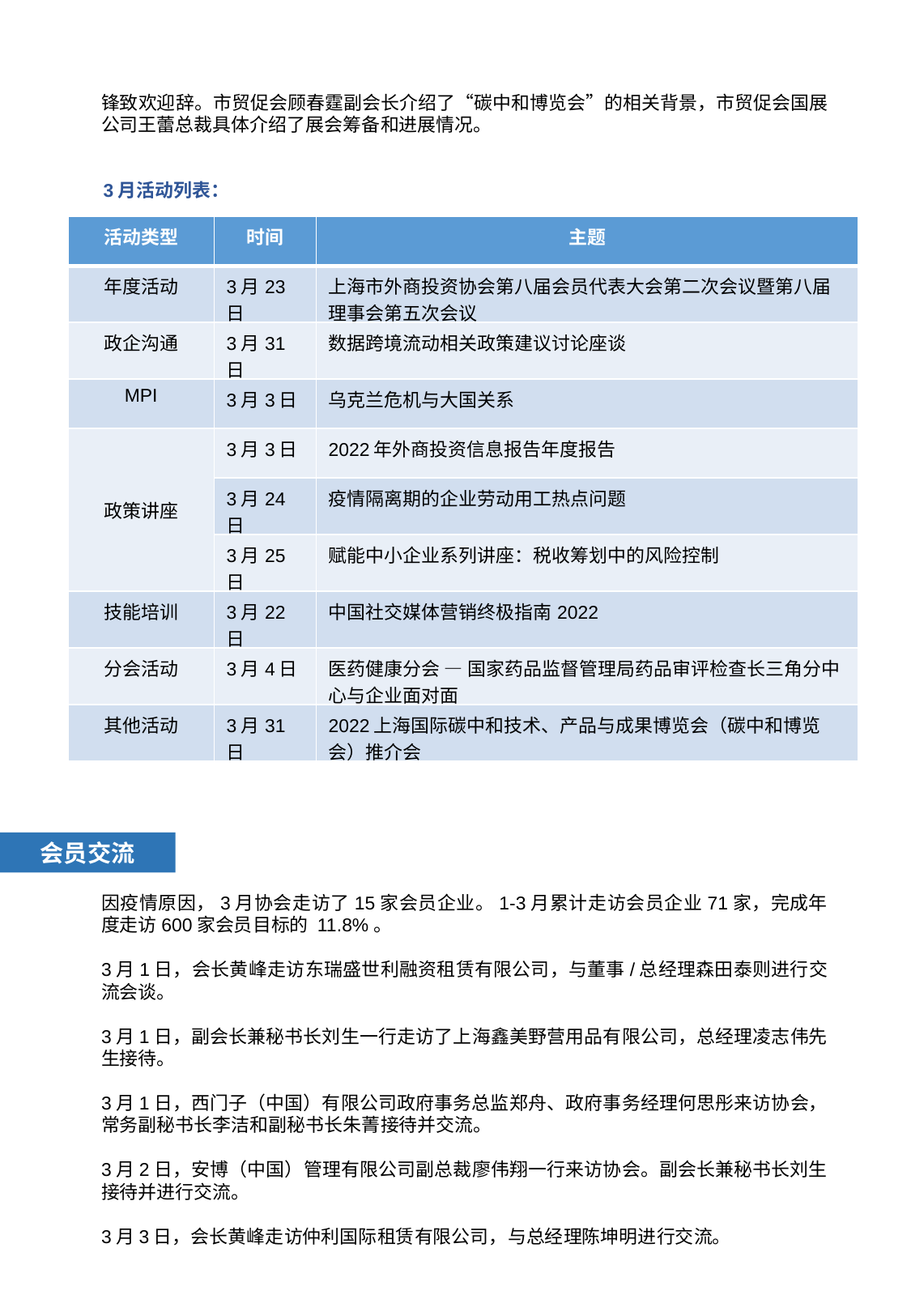

锋致欢迎辞。市贸促会顾春霆副会长介绍了“碳中和博览会”的相关背景，市贸促会国展公司王蕾总裁具体介绍了展会筹备和进展情况。
3月活动列表：

| 活动类型 | 时间 | 主题 |
| --- | --- | --- |
| 年度活动 | 3月23日 | 上海市外商投资协会第八届会员代表大会第二次会议暨第八届理事会第五次会议 |
| 政企沟通 | 3月31日 | 数据跨境流动相关政策建议讨论座谈 |
| MPI | 3月3日 | 乌克兰危机与大国关系 |
| 政策讲座 | 3月3日 | 2022年外商投资信息报告年度报告 |
|  | 3月24日 | 疫情隔离期的企业劳动用工热点问题 |
|  | 3月25日 | 赋能中小企业系列讲座：税收筹划中的风险控制 |
| 技能培训 | 3月22日 | 中国社交媒体营销终极指南2022 |
| 分会活动 | 3月4日 | 医药健康分会 — 国家药品监督管理局药品审评检查长三角分中心与企业面对面 |
| 其他活动 | 3月31日 | 2022上海国际碳中和技术、产品与成果博览会（碳中和博览会）推介会 |
会员交流
因疫情原因，3月协会走访了15家会员企业。1-3月累计走访会员企业71家，完成年度走访600家会员目标的 11.8%。

3月1日，会长黄峰走访东瑞盛世利融资租赁有限公司，与董事/总经理森田泰则进行交流会谈。

3月1日，副会长兼秘书长刘生一行走访了上海鑫美野营用品有限公司，总经理凌志伟先生接待。

3月1日，西门子（中国）有限公司政府事务总监郑舟、政府事务经理何思彤来访协会，常务副秘书长李洁和副秘书长朱菁接待并交流。

3月2日，安博（中国）管理有限公司副总裁廖伟翔一行来访协会。副会长兼秘书长刘生接待并进行交流。

3月3日，会长黄峰走访仲利国际租赁有限公司，与总经理陈坤明进行交流。